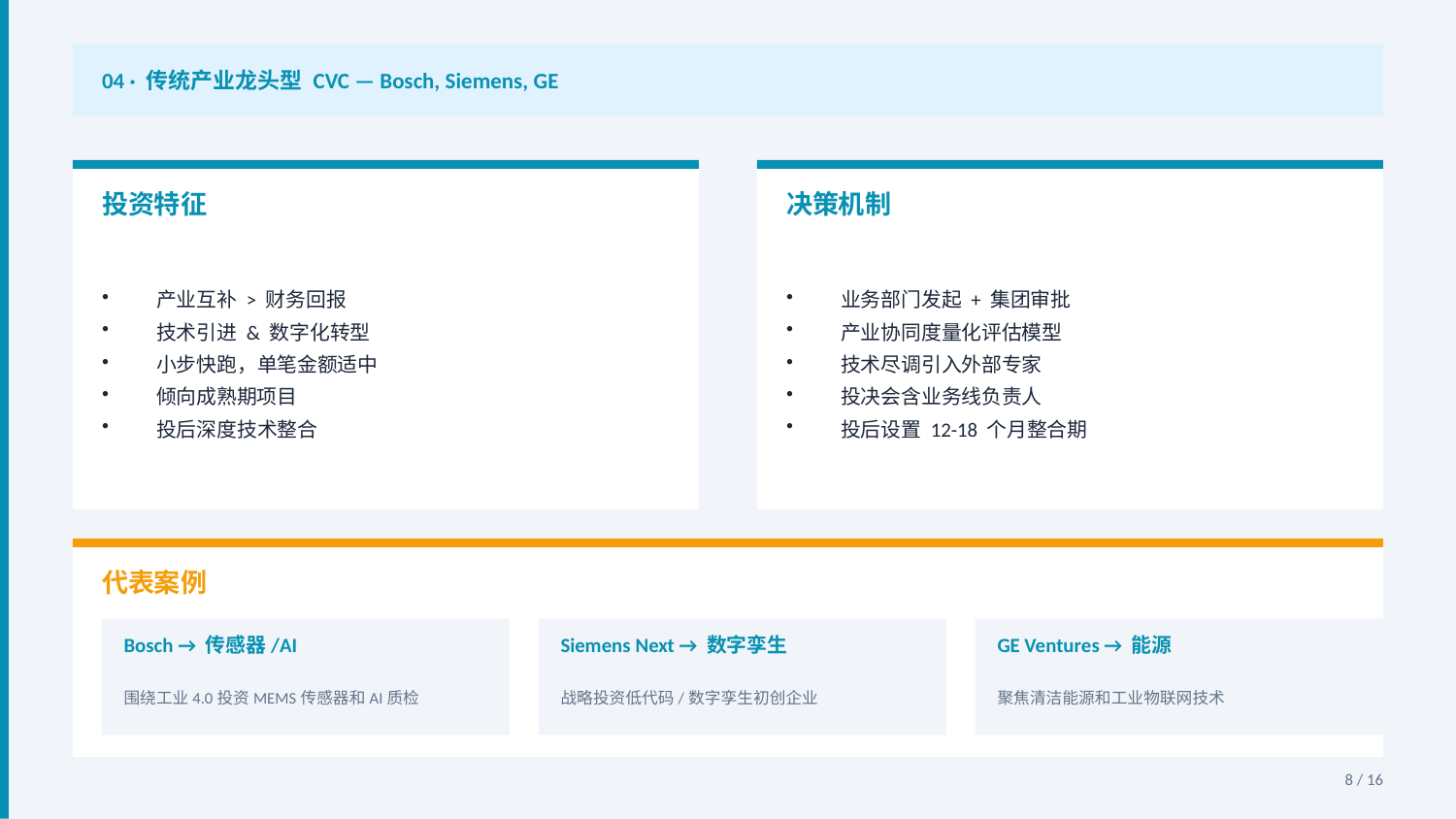

04 · 传统产业龙头型 CVC — Bosch, Siemens, GE

投资特征
决策机制
产业互补 > 财务回报
技术引进 & 数字化转型
小步快跑，单笔金额适中
倾向成熟期项目
投后深度技术整合
业务部门发起 + 集团审批
产业协同度量化评估模型
技术尽调引入外部专家
投决会含业务线负责人
投后设置 12-18 个月整合期

代表案例

Bosch → 传感器/AI
Siemens Next → 数字孪生
GE Ventures → 能源
围绕工业4.0投资MEMS传感器和AI质检
战略投资低代码/数字孪生初创企业
聚焦清洁能源和工业物联网技术
8 / 16